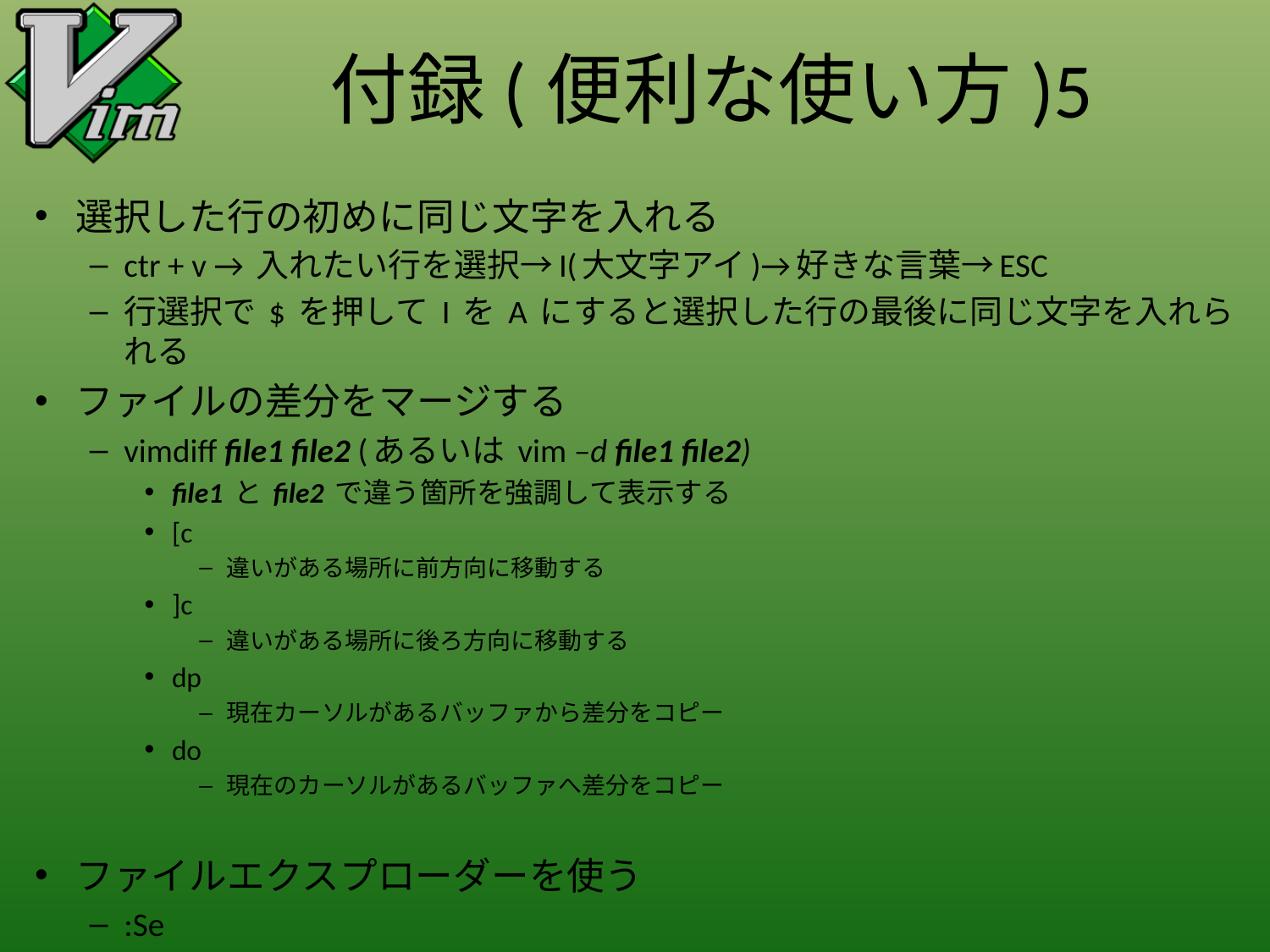

# 付録(便利な使い方)5
選択した行の初めに同じ文字を入れる
ctr + v → 入れたい行を選択→I(大文字アイ)→好きな言葉→ESC
行選択で $ を押して I を A にすると選択した行の最後に同じ文字を入れられる
ファイルの差分をマージする
vimdiff file1 file2 (あるいは vim –d file1 file2)
file1 と file2 で違う箇所を強調して表示する
[c
違いがある場所に前方向に移動する
]c
違いがある場所に後ろ方向に移動する
dp
現在カーソルがあるバッファから差分をコピー
do
現在のカーソルがあるバッファへ差分をコピー

ファイルエクスプローダーを使う
:Se